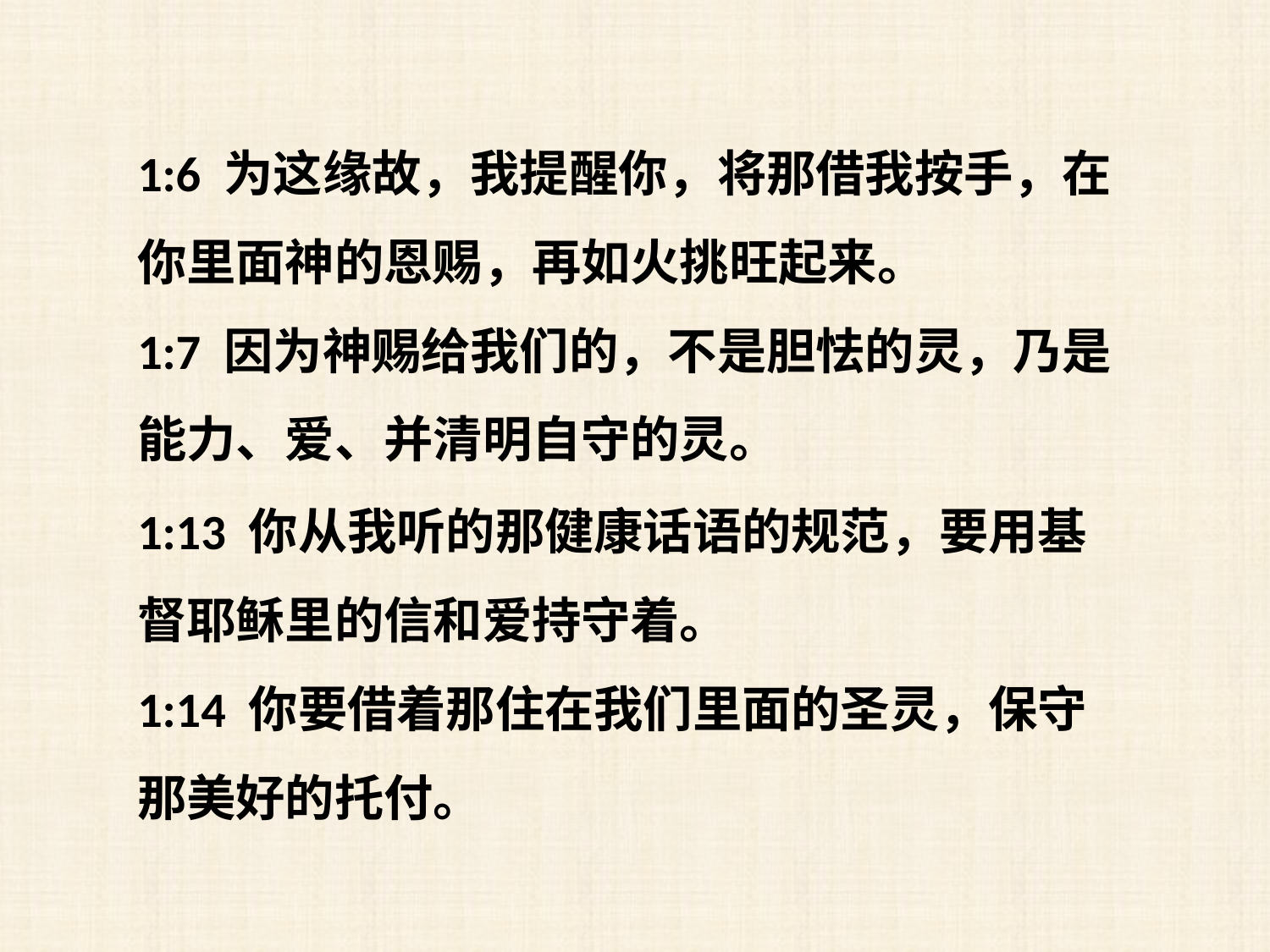

1:6 为这缘故，我提醒你，将那借我按手，在你里面神的恩赐，再如火挑旺起来。
1:7 因为神赐给我们的，不是胆怯的灵，乃是能力、爱、并清明自守的灵。
1:13 你从我听的那健康话语的规范，要用基督耶稣里的信和爱持守着。
1:14 你要借着那住在我们里面的圣灵，保守那美好的托付。